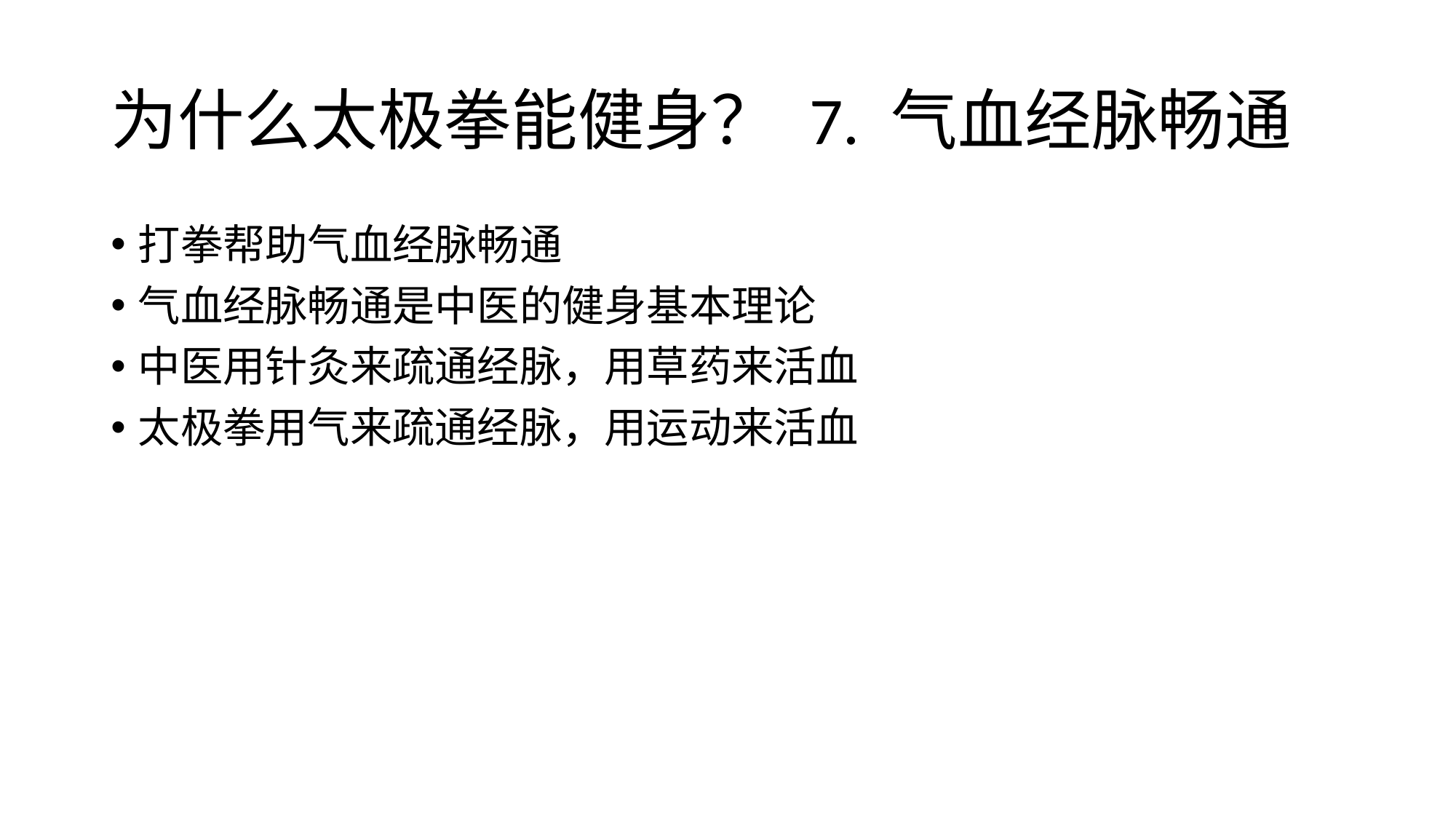

# 为什么太极拳能健身？ 7. 气血经脉畅通
打拳帮助气血经脉畅通
气血经脉畅通是中医的健身基本理论
中医用针灸来疏通经脉，用草药来活血
太极拳用气来疏通经脉，用运动来活血